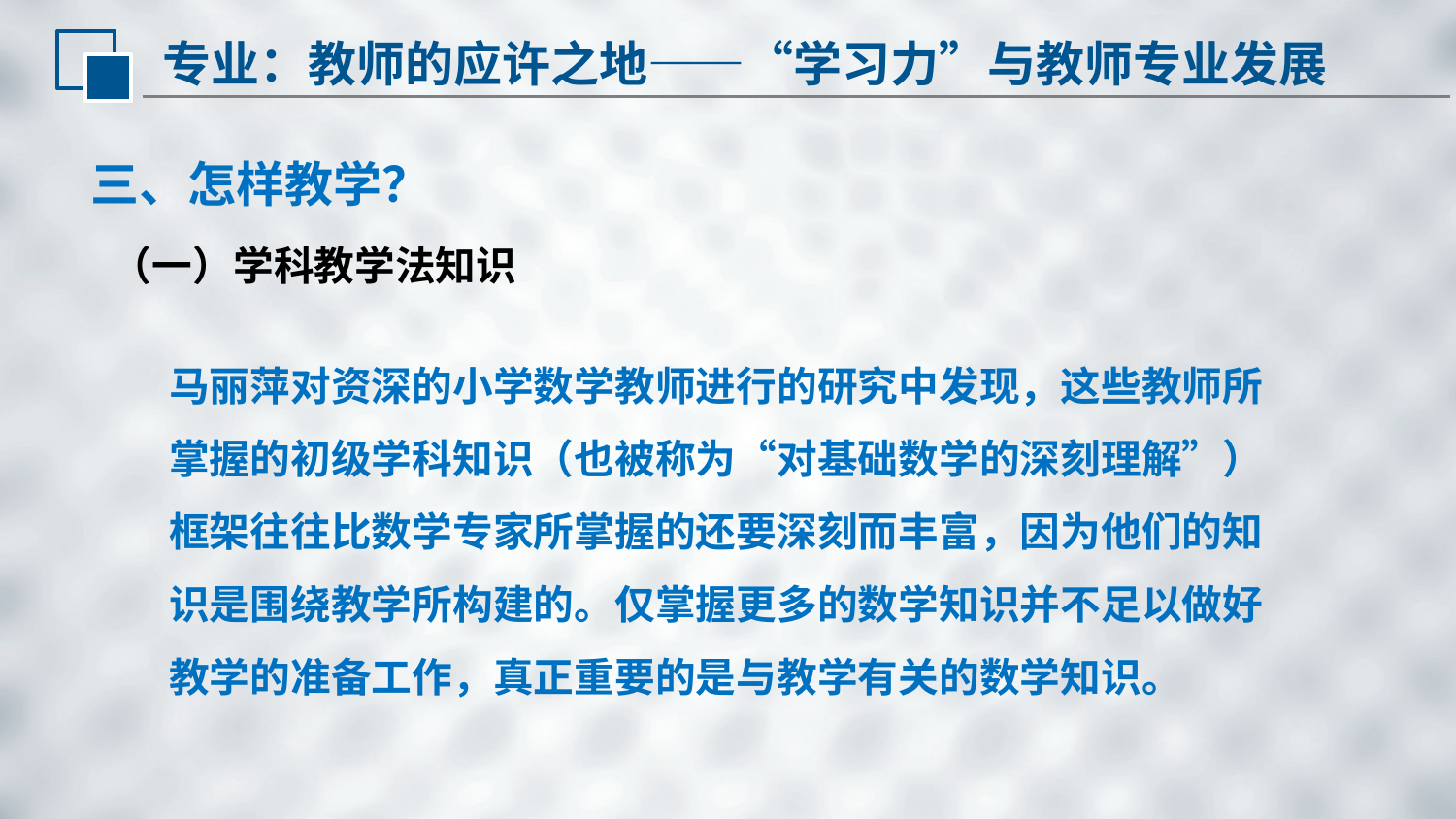

专业：教师的应许之地——“学习力”与教师专业发展

三、怎样教学？
（一）学科教学法知识
马丽萍对资深的小学数学教师进行的研究中发现，这些教师所掌握的初级学科知识（也被称为“对基础数学的深刻理解”）框架往往比数学专家所掌握的还要深刻而丰富，因为他们的知识是围绕教学所构建的。仅掌握更多的数学知识并不足以做好教学的准备工作，真正重要的是与教学有关的数学知识。